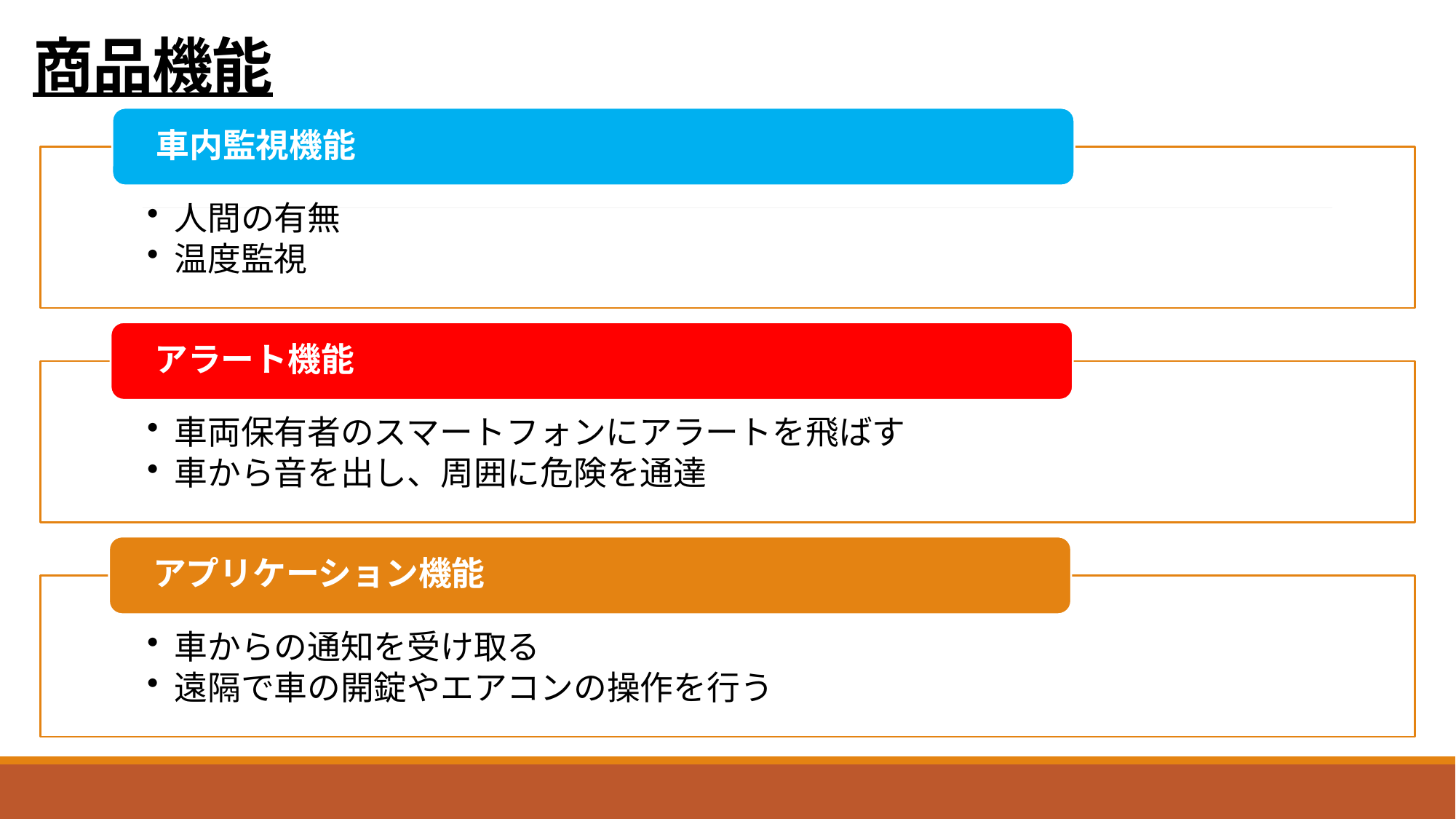

# 商品機能
人間の有無
温度監視
車内監視機能
車両保有者のスマートフォンにアラートを飛ばす
車から音を出し、周囲に危険を通達
アラート機能
車からの通知を受け取る
遠隔で車の開錠やエアコンの操作を行う
アプリケーション機能